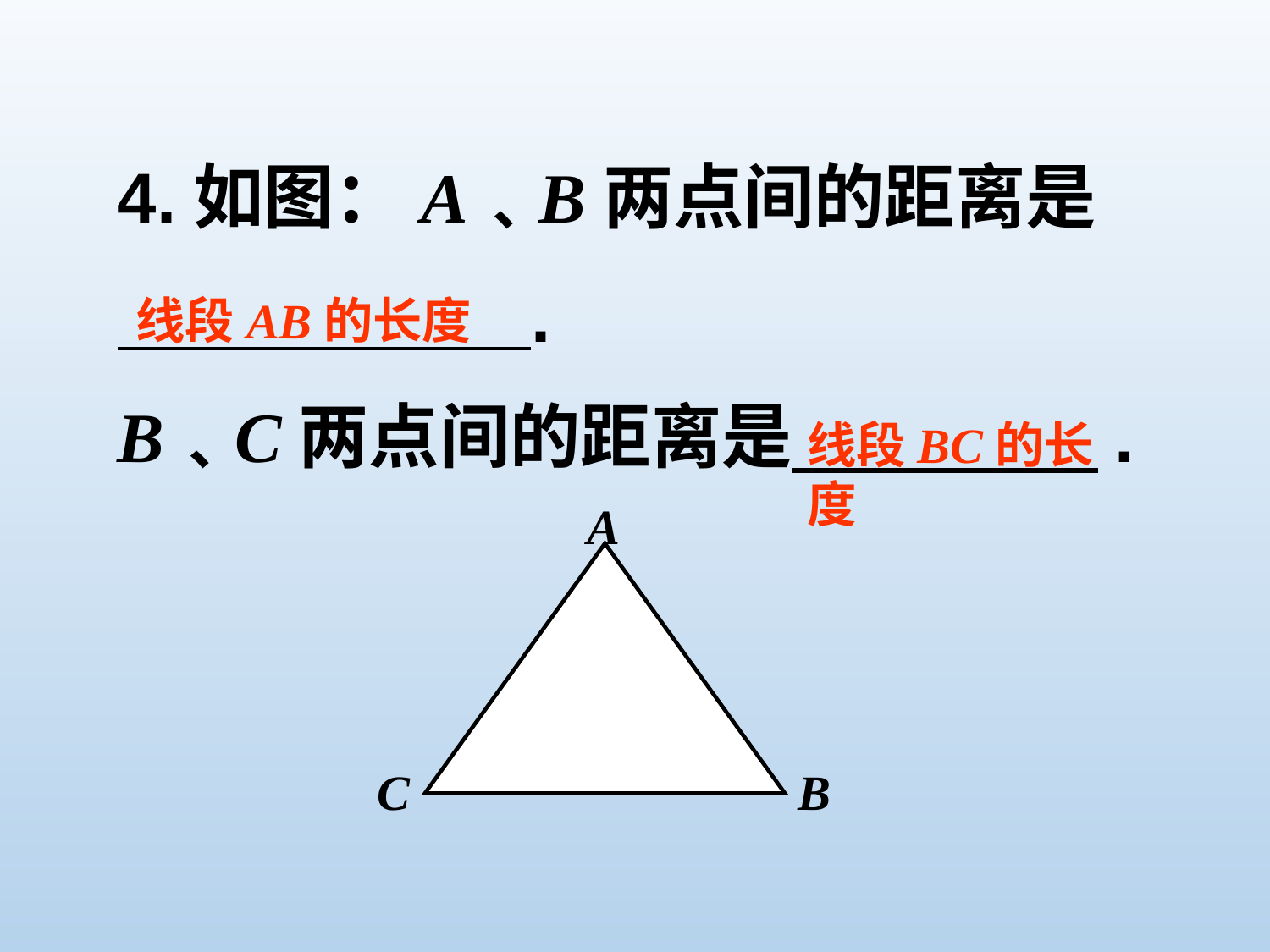

4.如图：A﹑B两点间的距离是
                     .
B﹑C两点间的距离是                   .
线段AB的长度
线段BC的长度
A

C
B